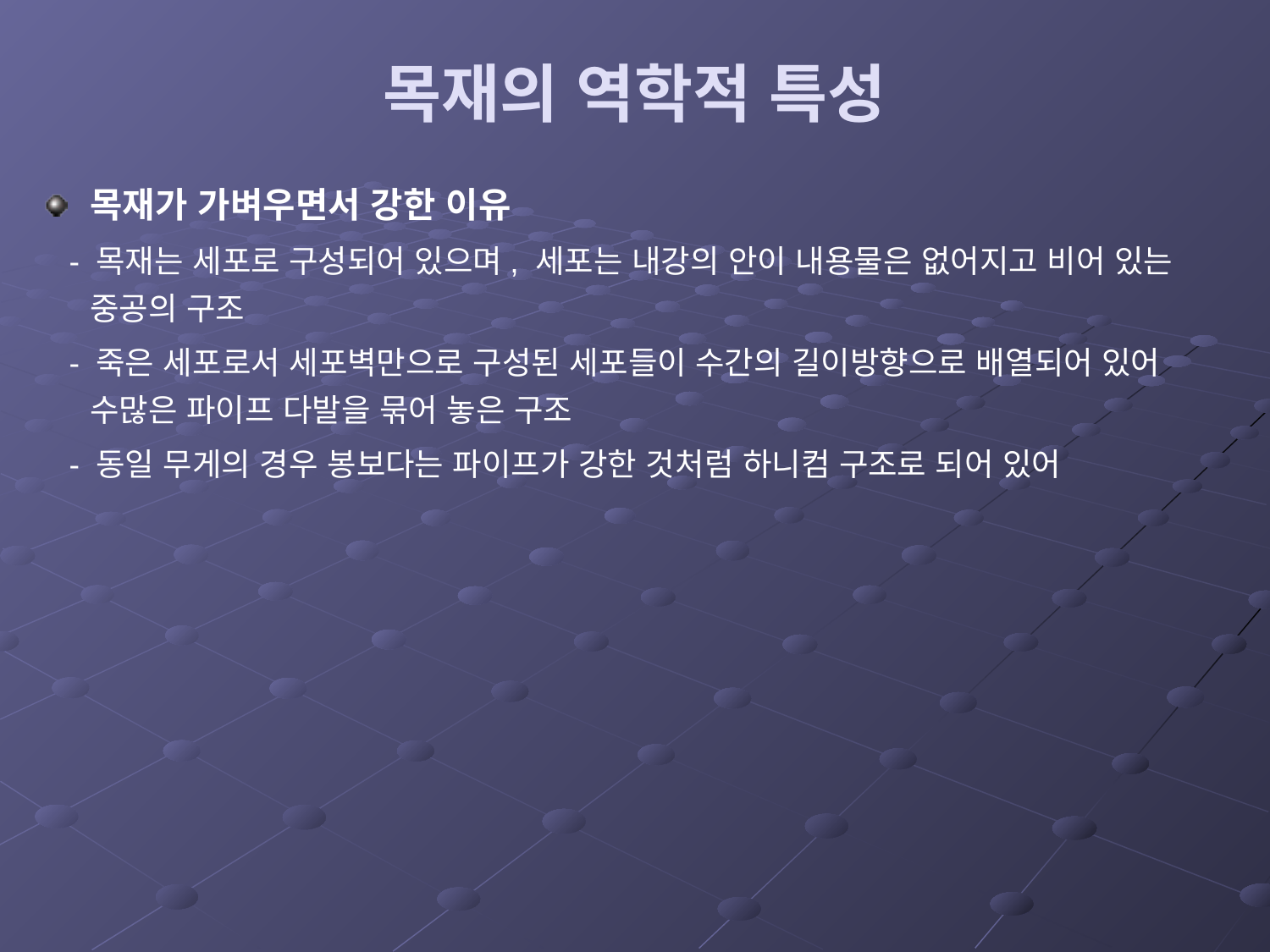

# 목재의 역학적 특성
목재가 가벼우면서 강한 이유
   - 목재는 세포로 구성되어 있으며, 세포는 내강의 안이 내용물은 없어지고 비어 있는 중공의 구조
   - 죽은 세포로서 세포벽만으로 구성된 세포들이 수간의 길이방향으로 배열되어 있어 수많은 파이프 다발을 묶어 놓은 구조
   - 동일 무게의 경우 봉보다는 파이프가 강한 것처럼 하니컴 구조로 되어 있어